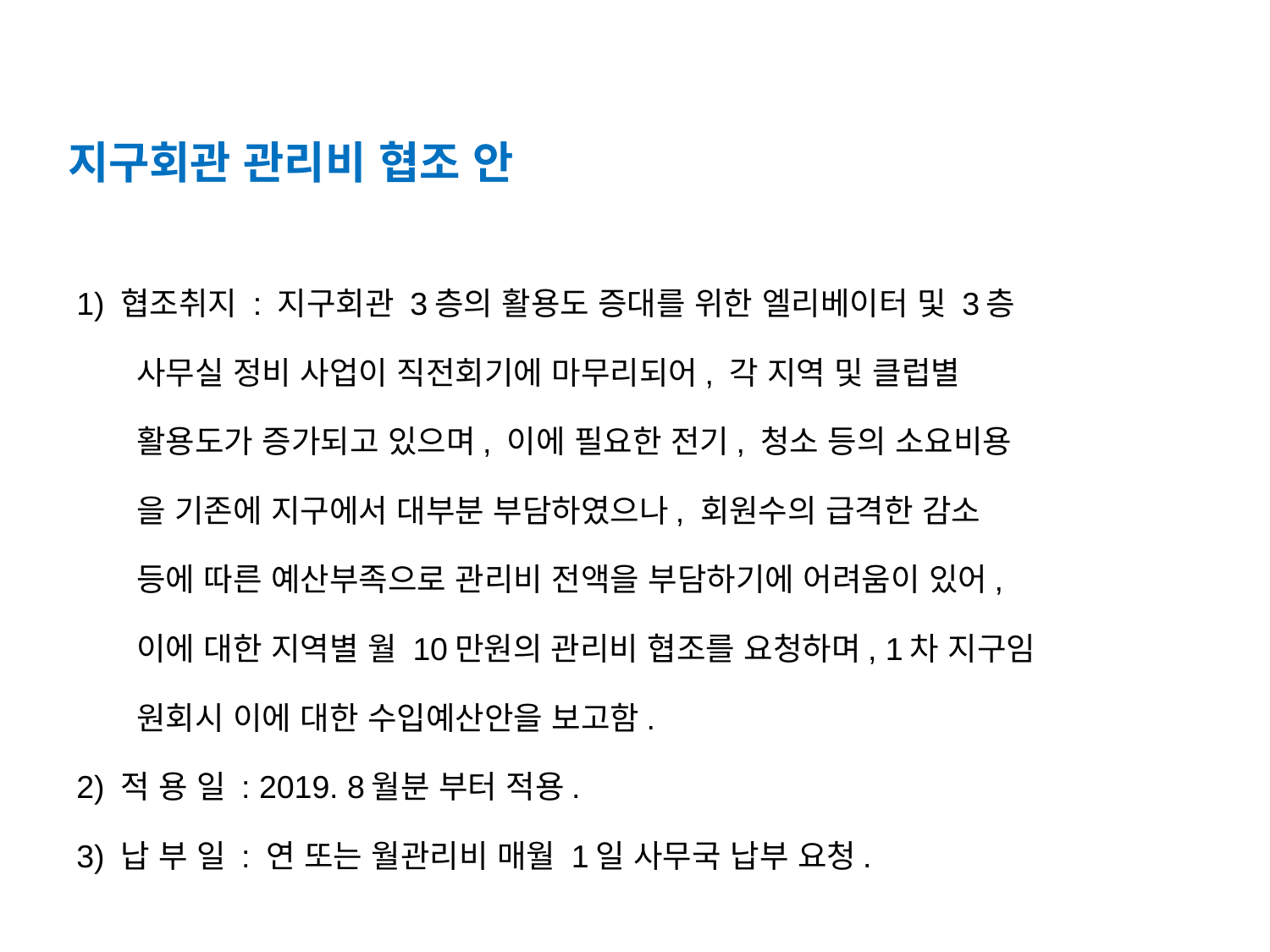

지구회관 관리비 협조 안

 1) 협조취지 : 지구회관 3층의 활용도 증대를 위한 엘리베이터 및 3층
       사무실 정비 사업이 직전회기에 마무리되어, 각 지역 및 클럽별
       활용도가 증가되고 있으며, 이에 필요한 전기, 청소 등의 소요비용
       을 기존에 지구에서 대부분 부담하였으나, 회원수의 급격한 감소
       등에 따른 예산부족으로 관리비 전액을 부담하기에 어려움이 있어,
       이에 대한 지역별 월 10만원의 관리비 협조를 요청하며, 1차 지구임
       원회시 이에 대한 수입예산안을 보고함.
 2) 적 용 일 : 2019. 8월분 부터 적용.
 3) 납 부 일 : 연 또는 월관리비 매월 1일 사무국 납부 요청.